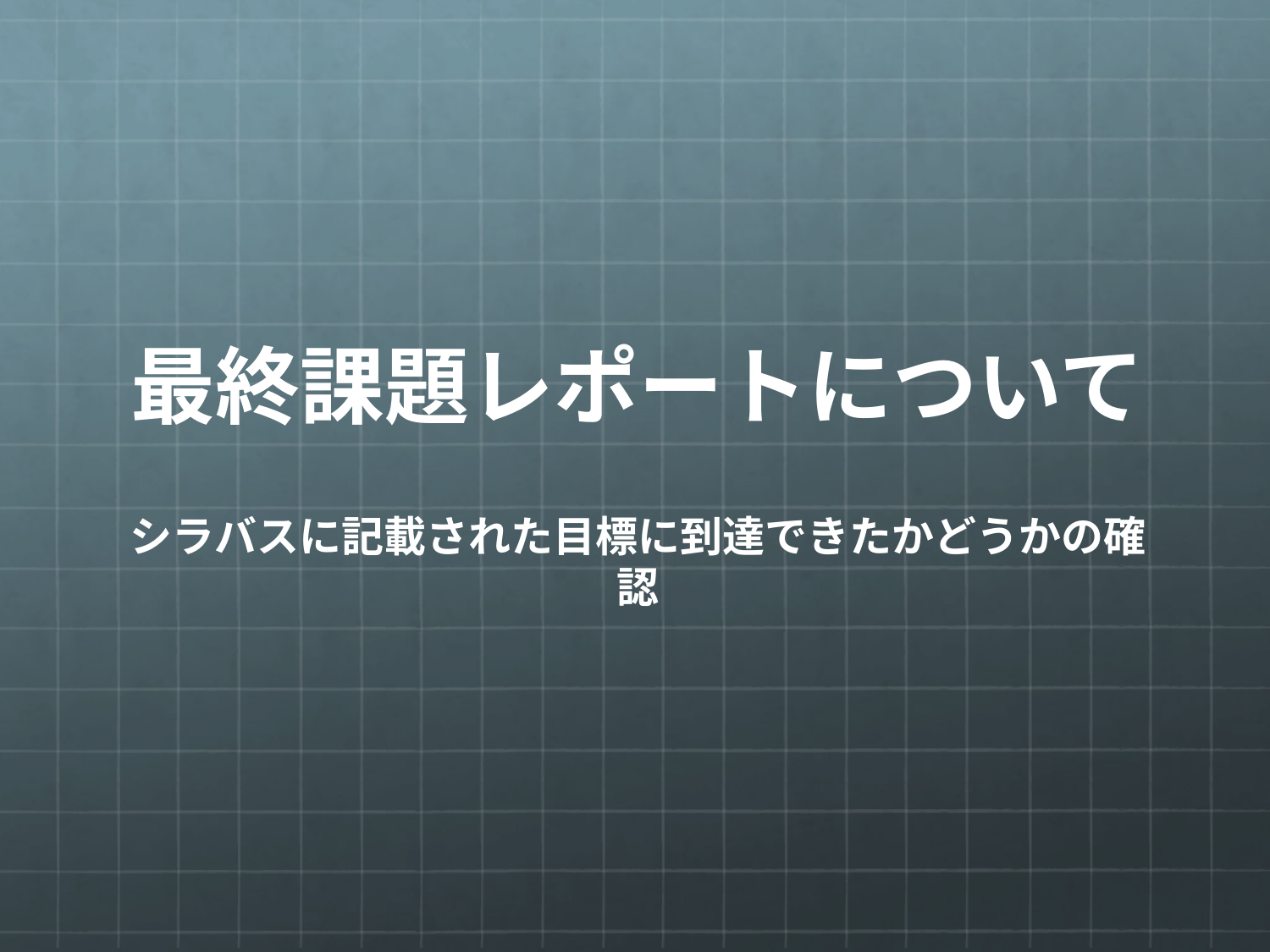

# 最終課題レポートについて

シラバスに記載された目標に到達できたかどうかの確認